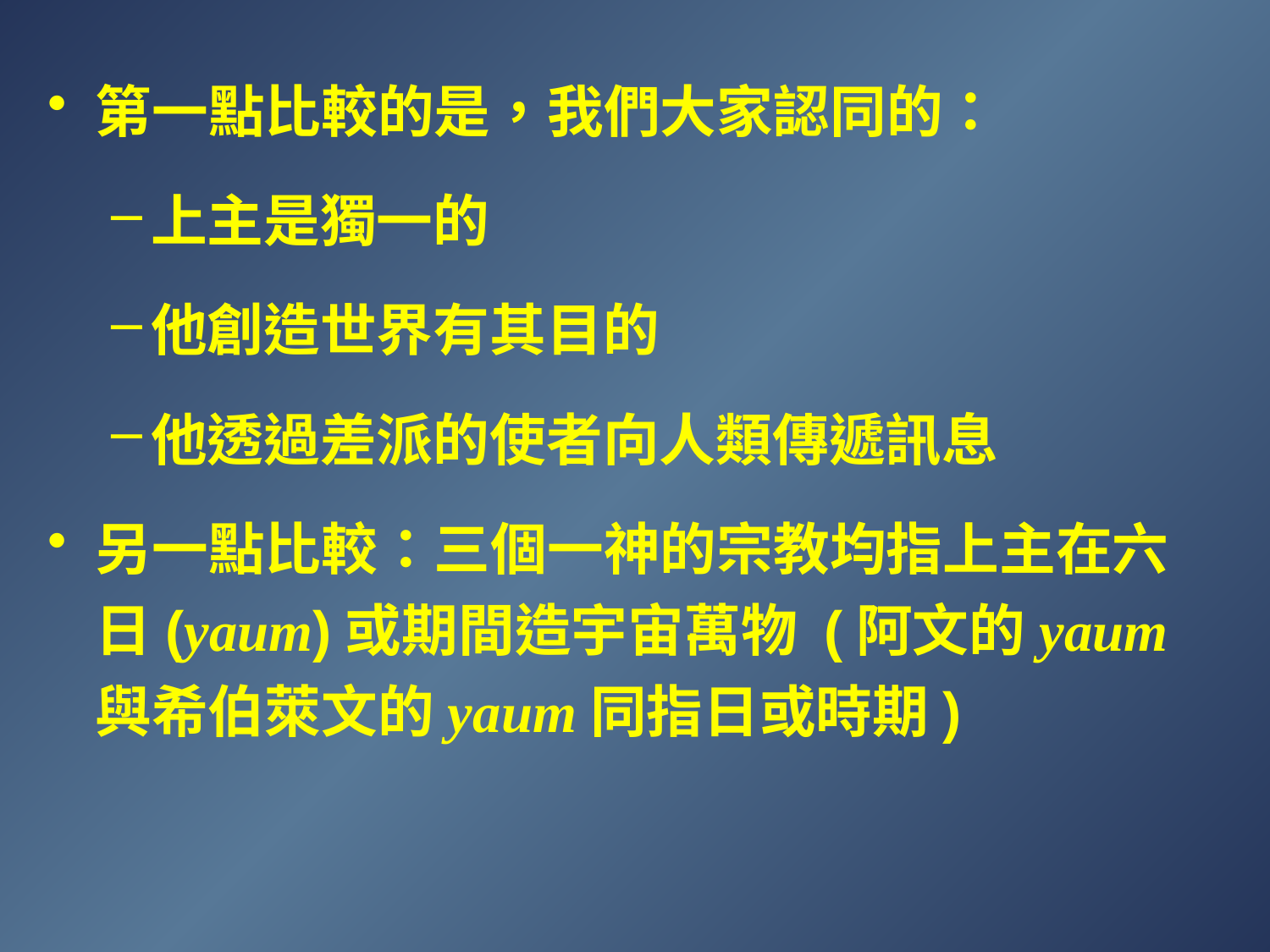

第一點比較的是，我們大家認同的：
上主是獨一的
他創造世界有其目的
他透過差派的使者向人類傳遞訊息
另一點比較：三個一神的宗教均指上主在六日(yaum)或期間造宇宙萬物 (阿文的yaum與希伯萊文的yaum同指日或時期)